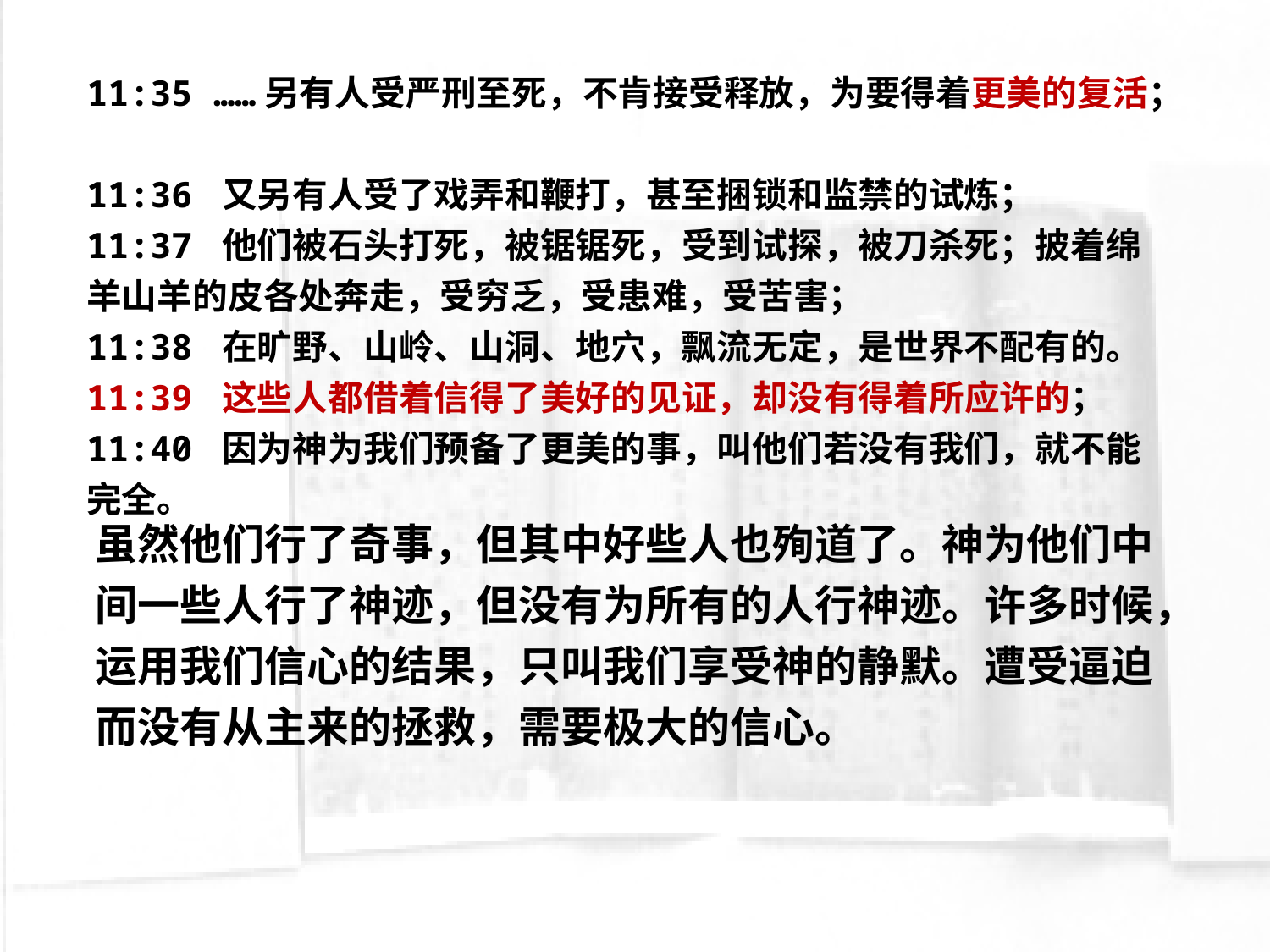

11:35 ……另有人受严刑至死，不肯接受释放，为要得着更美的复活；
11:36 又另有人受了戏弄和鞭打，甚至捆锁和监禁的试炼；
11:37 他们被石头打死，被锯锯死，受到试探，被刀杀死；披着绵羊山羊的皮各处奔走，受穷乏，受患难，受苦害；
11:38 在旷野、山岭、山洞、地穴，飘流无定，是世界不配有的。
11:39 这些人都借着信得了美好的见证，却没有得着所应许的；
11:40 因为神为我们预备了更美的事，叫他们若没有我们，就不能完全。
虽然他们行了奇事，但其中好些人也殉道了。神为他们中间一些人行了神迹，但没有为所有的人行神迹。许多时候，运用我们信心的结果，只叫我们享受神的静默。遭受逼迫而没有从主来的拯救，需要极大的信心。